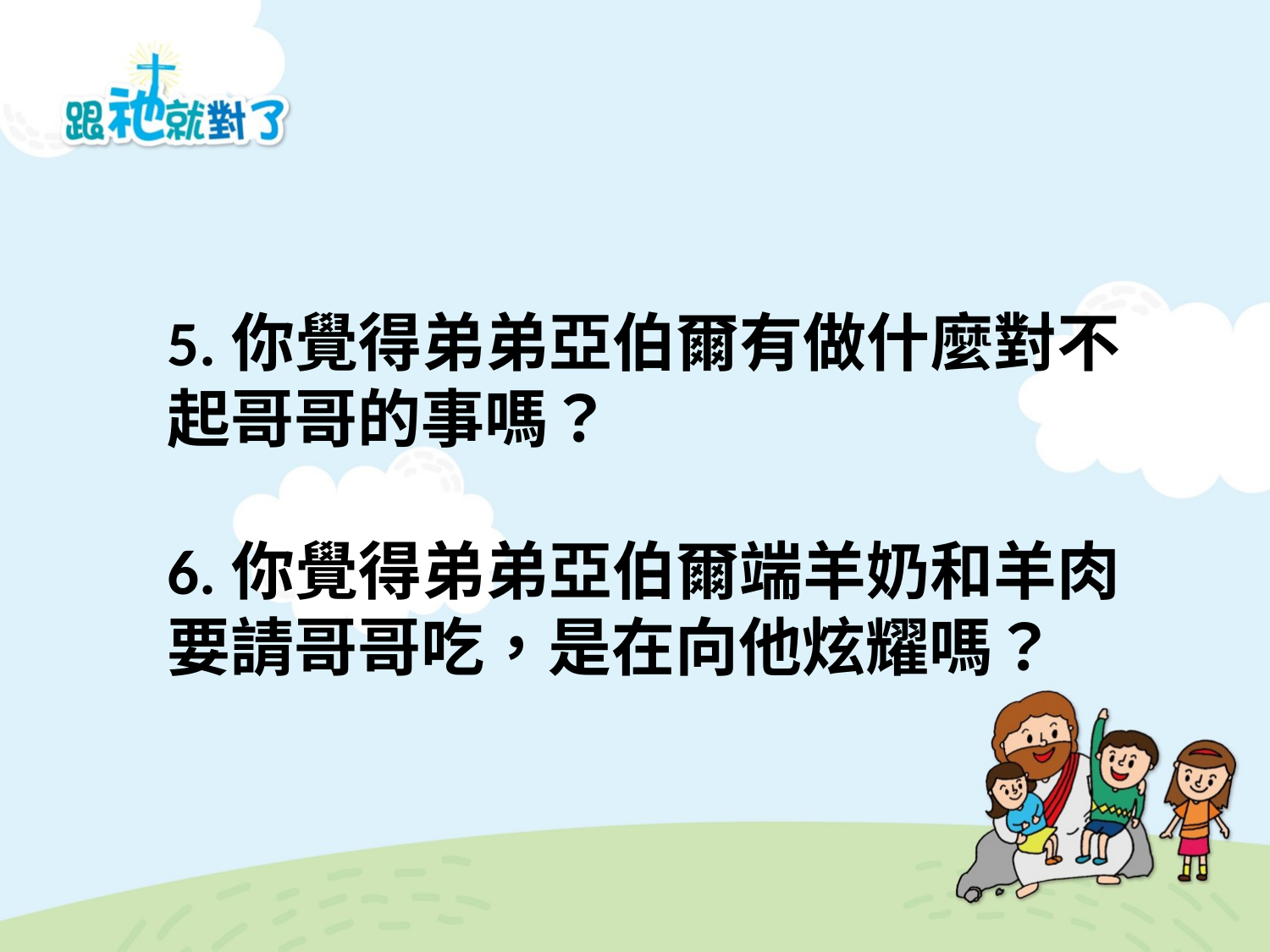

5.你覺得弟弟亞伯爾有做什麼對不起哥哥的事嗎？

6.你覺得弟弟亞伯爾端羊奶和羊肉要請哥哥吃，是在向他炫耀嗎？